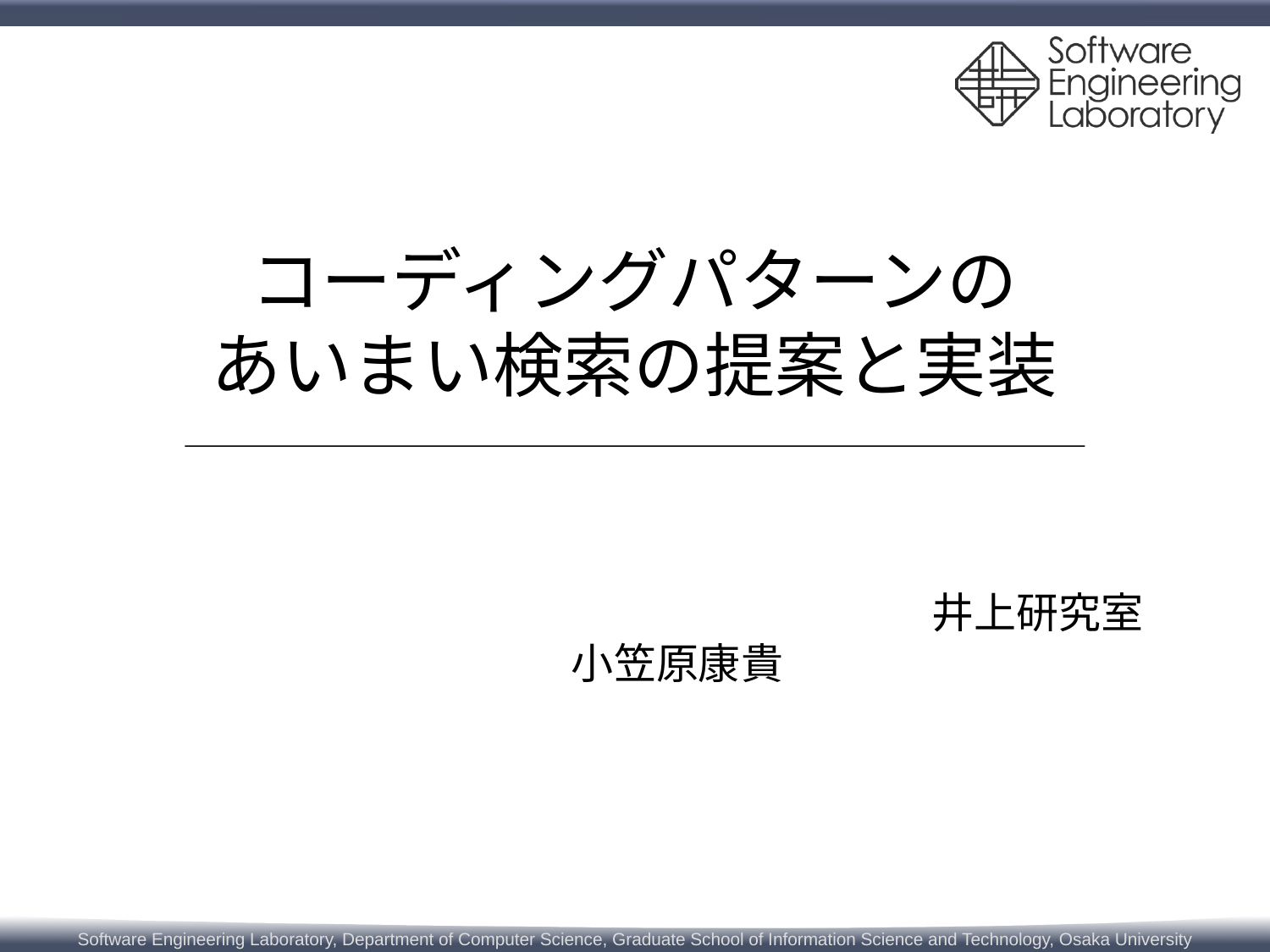

# コーディングパターンの あいまい検索の提案と実装
　　　　　　　　　　　　　　　　　　　井上研究室　　小笠原康貴